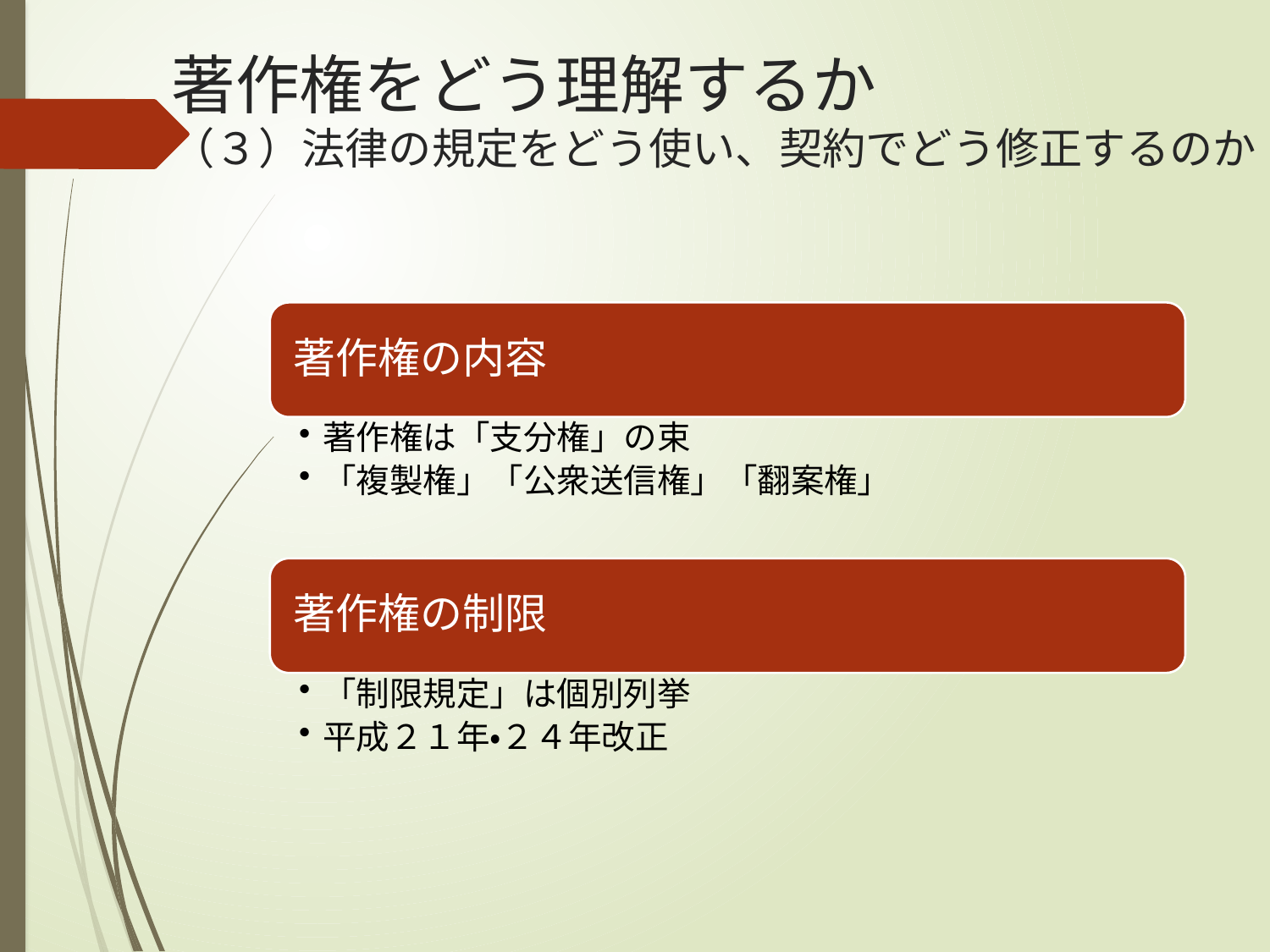

# 著作権をどう理解するか （３）法律の規定をどう使い、契約でどう修正するのか
著作権の内容
著作権は「支分権」の束
「複製権」「公衆送信権」「翻案権」
著作権の制限
「制限規定」は個別列挙
平成２１年・２４年改正